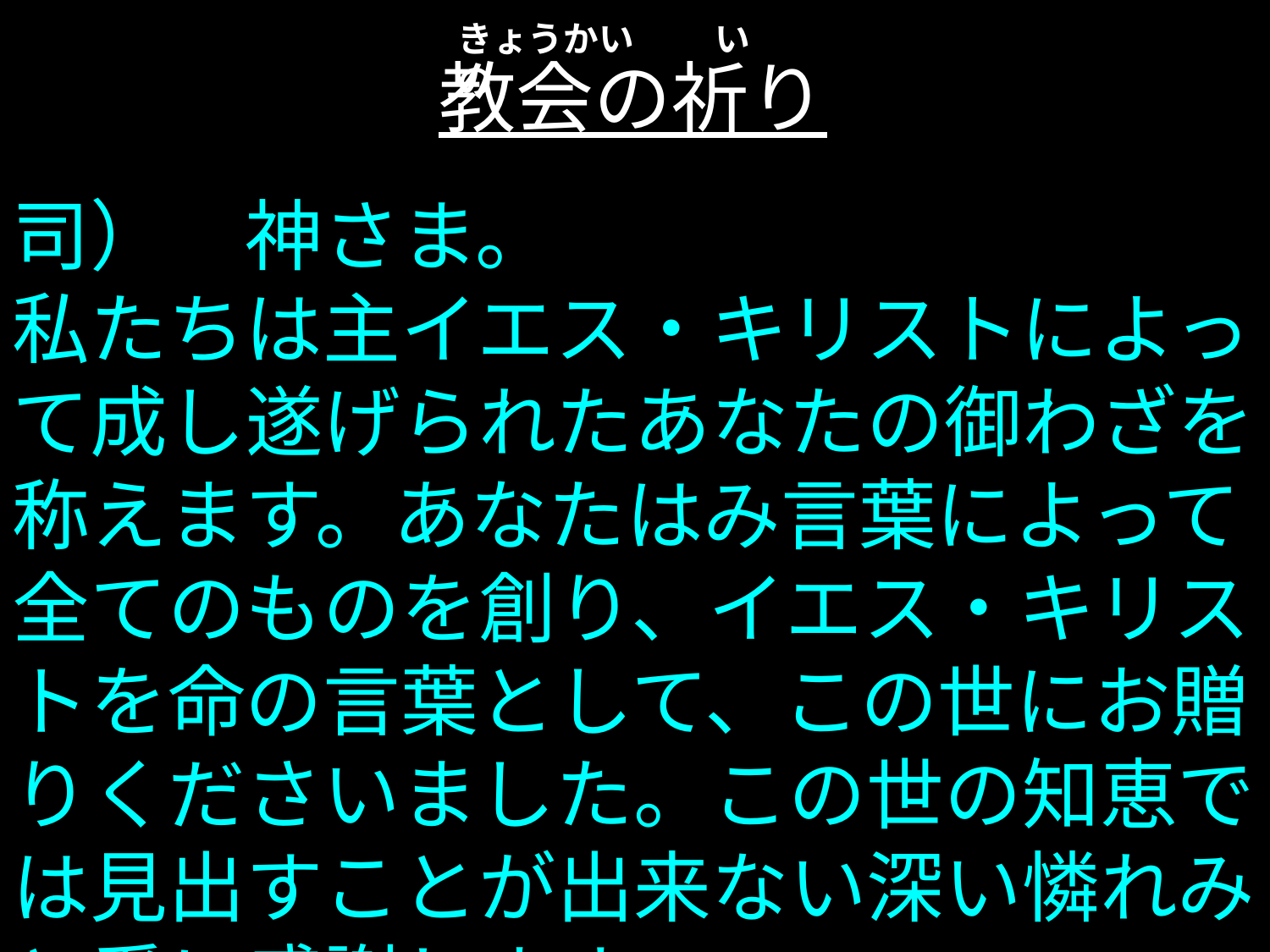

きょうかい          いの
# 教会の祈り
司）　神さま。
私たちは主イエス・キリストによって成し遂げられたあなたの御わざを称えます。あなたはみ言葉によって全てのものを創り、イエス・キリストを命の言葉として、この世にお贈りくださいました。この世の知恵では見出すことが出来ない深い憐れみと愛に感謝します。